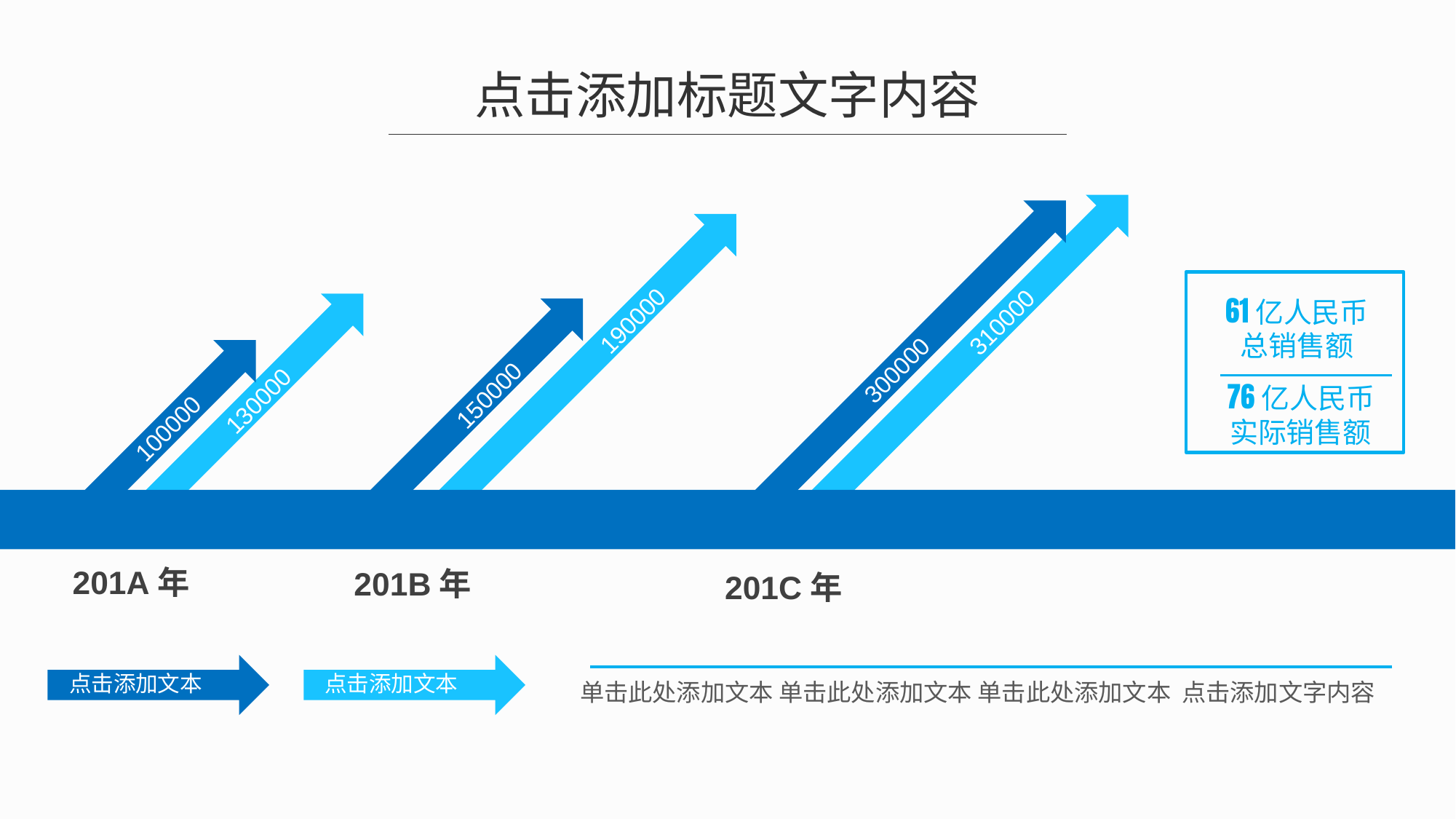

点击添加标题文字内容

61亿人民币
总销售额
76亿人民币
实际销售额
190000

150000

310000

300000

130000

100000

201A年
201B年
201C年

点击添加文本

点击添加文本
单击此处添加文本 单击此处添加文本 单击此处添加文本  点击添加文字内容